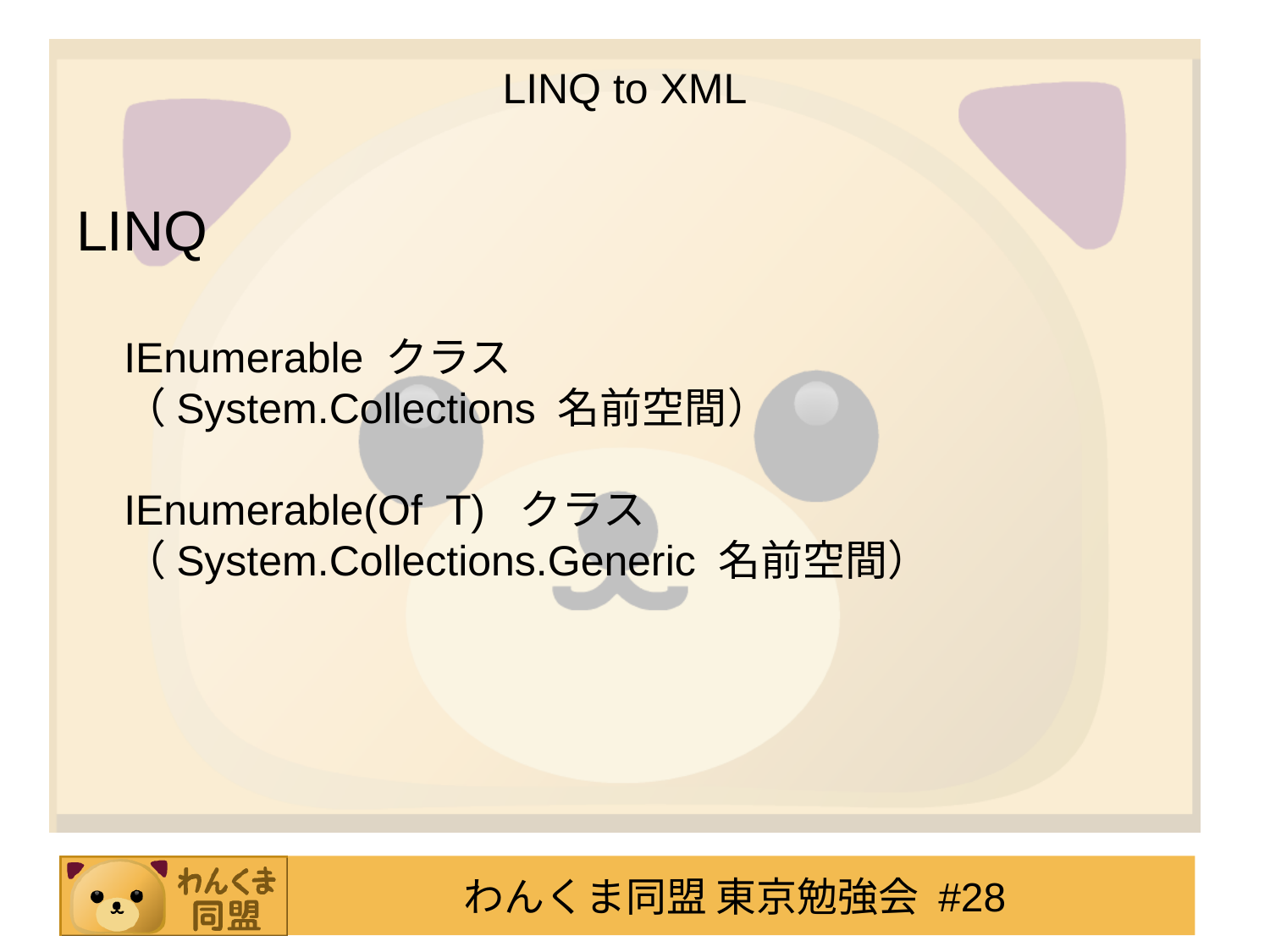

# LINQ to XML
LINQ
IEnumerable クラス
（System.Collections 名前空間）
IEnumerable(Of  T)  クラス（System.Collections.Generic 名前空間）